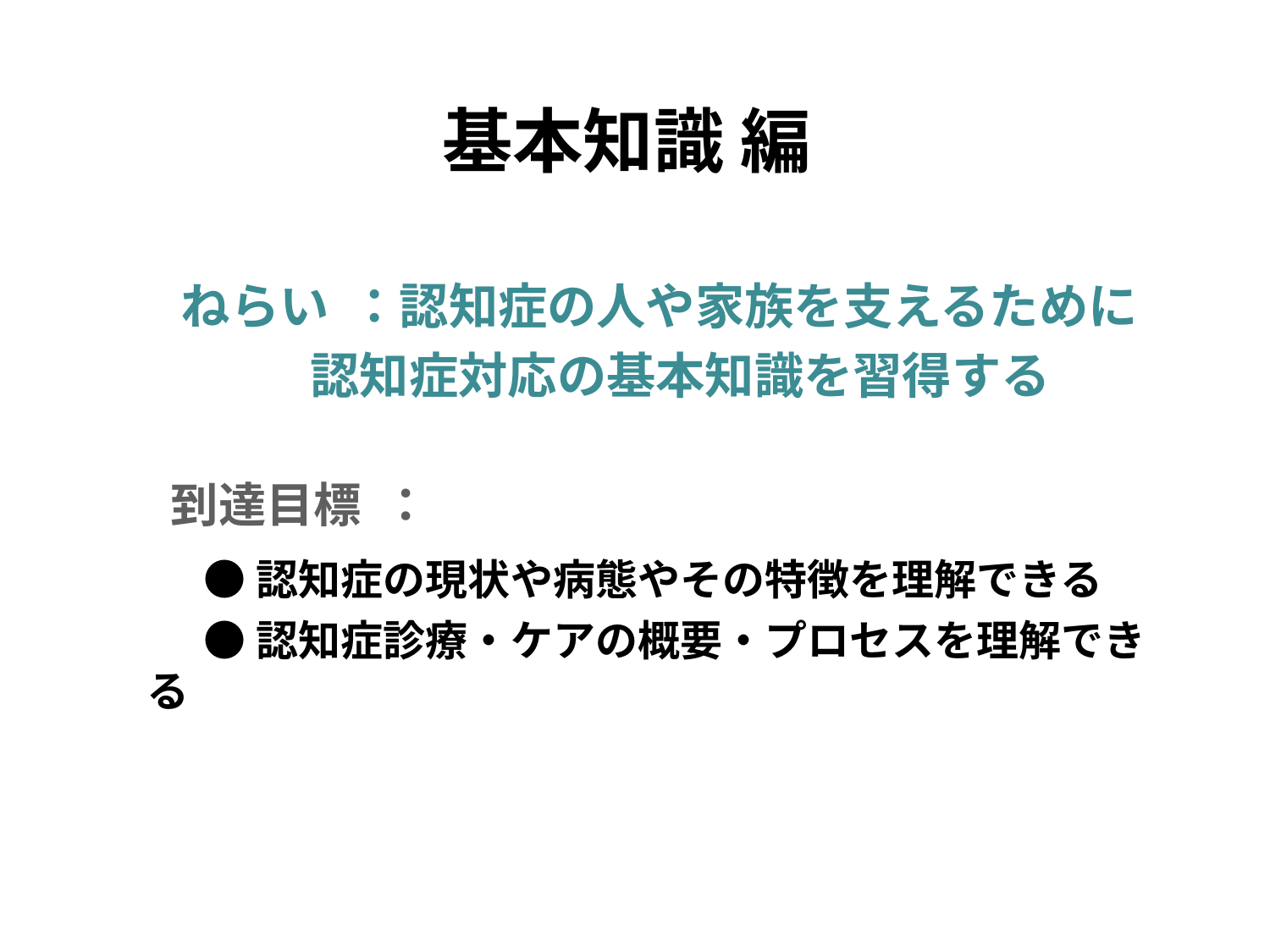

基本知識 編
  ねらい　：認知症の人や家族を支えるために
              認知症対応の基本知識を習得する
　　　          　
   到達目標　：
      ●認知症の現状や病態やその特徴を理解できる
      ●認知症診療・ケアの概要・プロセスを理解できる